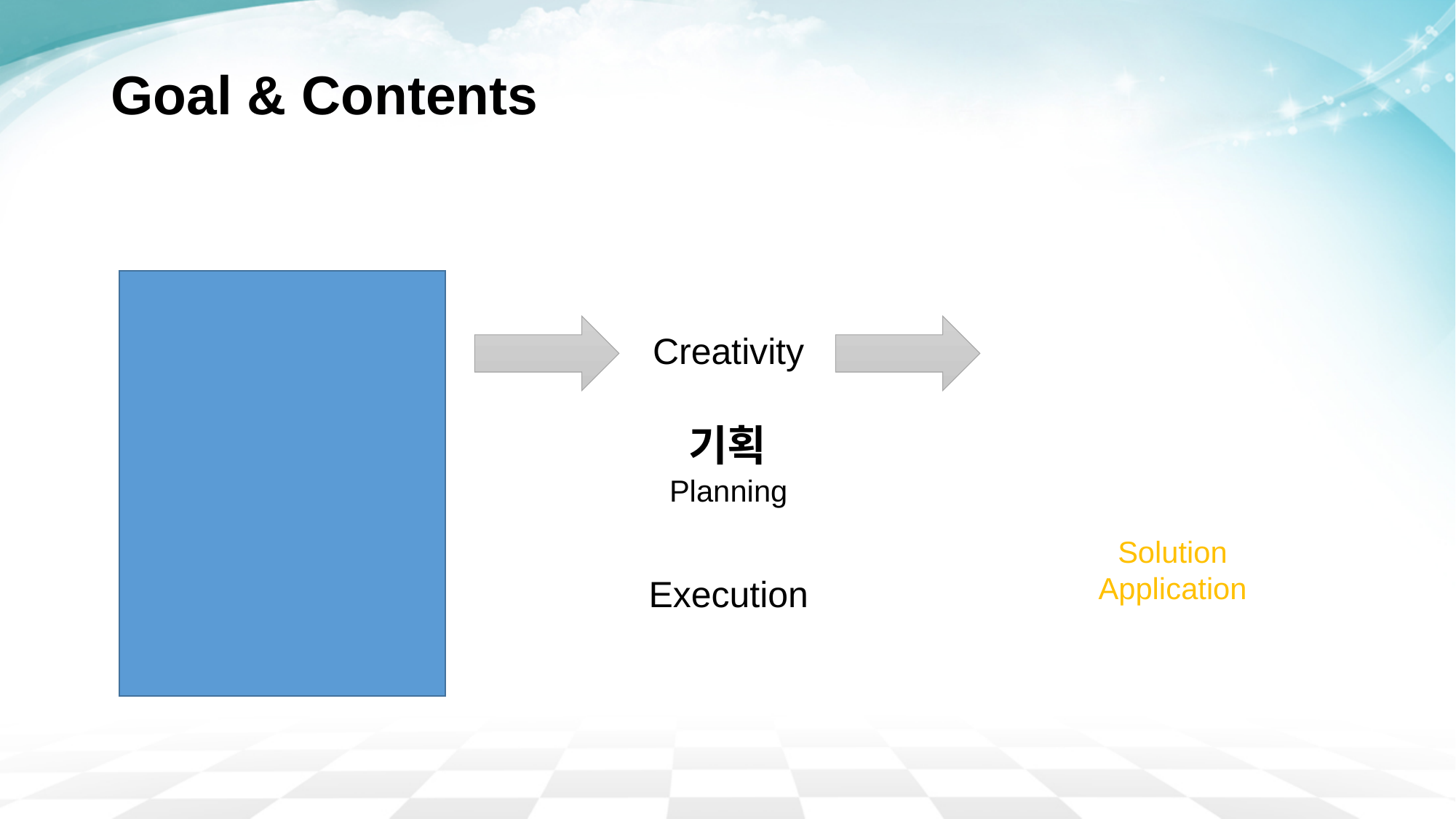

# Goal & Contents

Creativity
과제
대안
기획
Planning
Threat Opportunity
Solution
Application
Execution